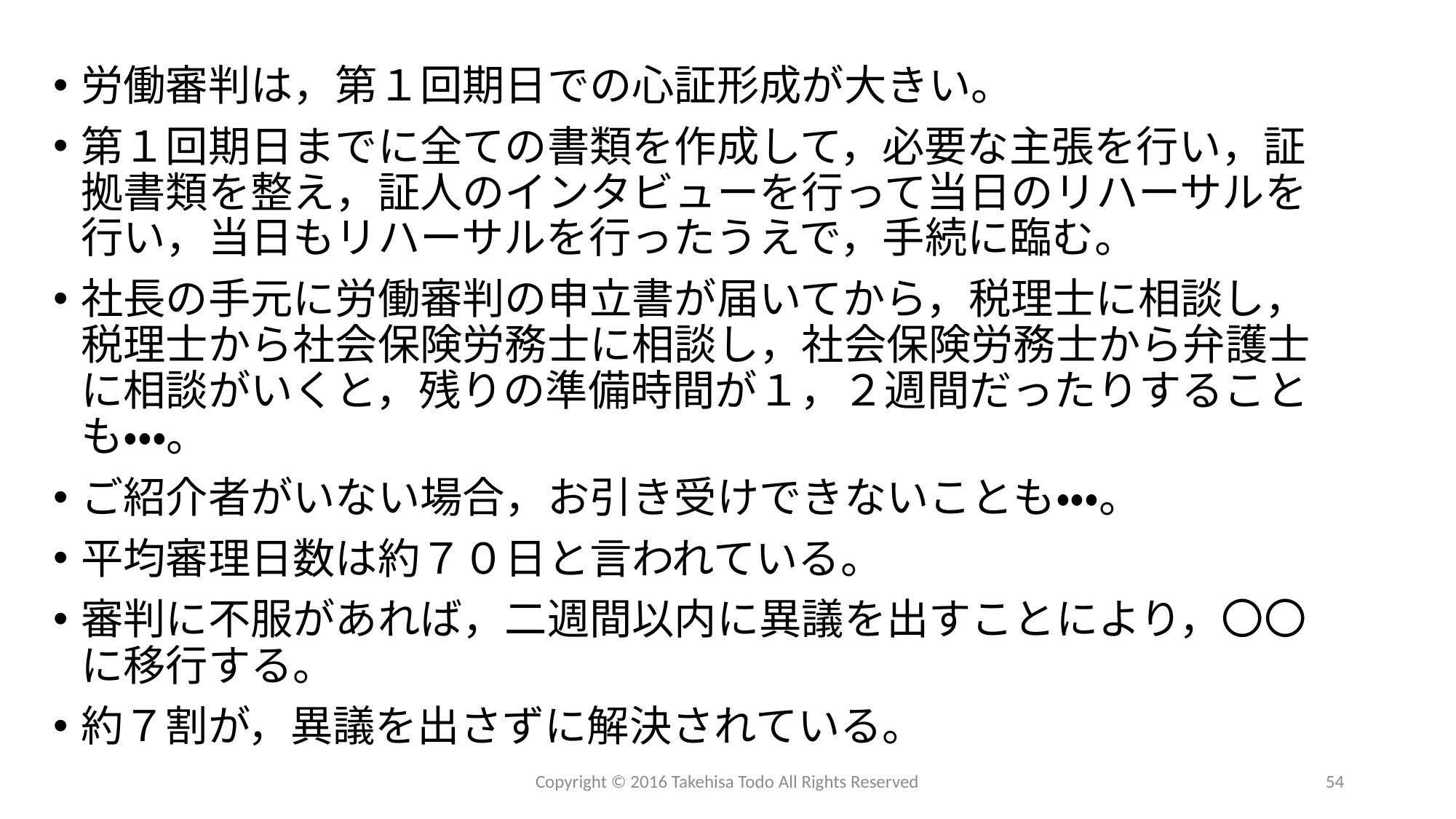

労働審判は，第１回期日での心証形成が大きい。
第１回期日までに全ての書類を作成して，必要な主張を行い，証拠書類を整え，証人のインタビューを行って当日のリハーサルを行い，当日もリハーサルを行ったうえで，手続に臨む。
社長の手元に労働審判の申立書が届いてから，税理士に相談し，税理士から社会保険労務士に相談し，社会保険労務士から弁護士に相談がいくと，残りの準備時間が１，２週間だったりすることも・・・。
ご紹介者がいない場合，お引き受けできないことも・・・。
平均審理日数は約７０日と言われている。
審判に不服があれば，二週間以内に異議を出すことにより，〇〇に移行する。
約７割が，異議を出さずに解決されている。

Copyright © 2016 Takehisa Todo All Rights Reserved
54